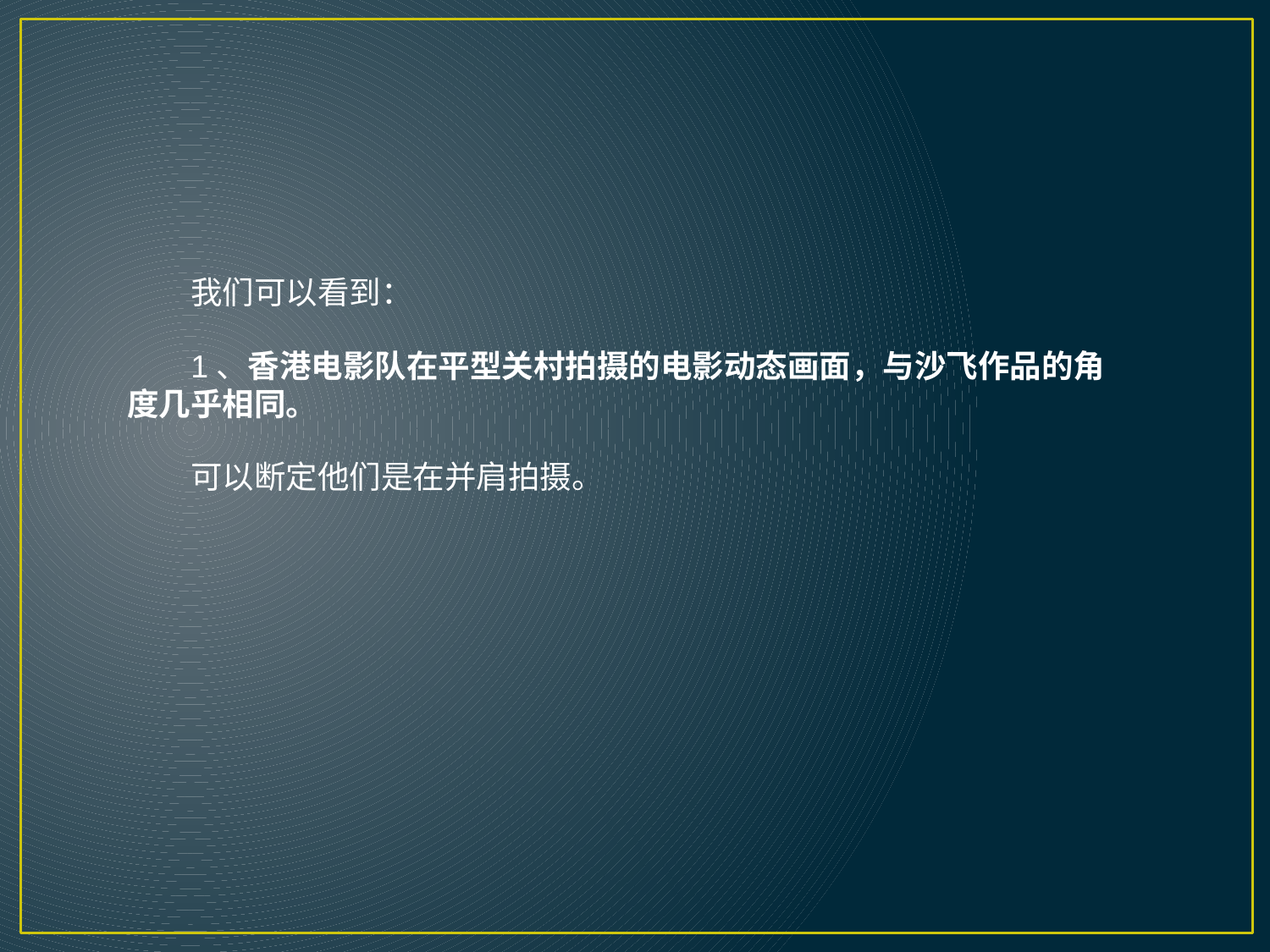

我们可以看到：
1、香港电影队在平型关村拍摄的电影动态画面，与沙飞作品的角度几乎相同。
可以断定他们是在并肩拍摄。